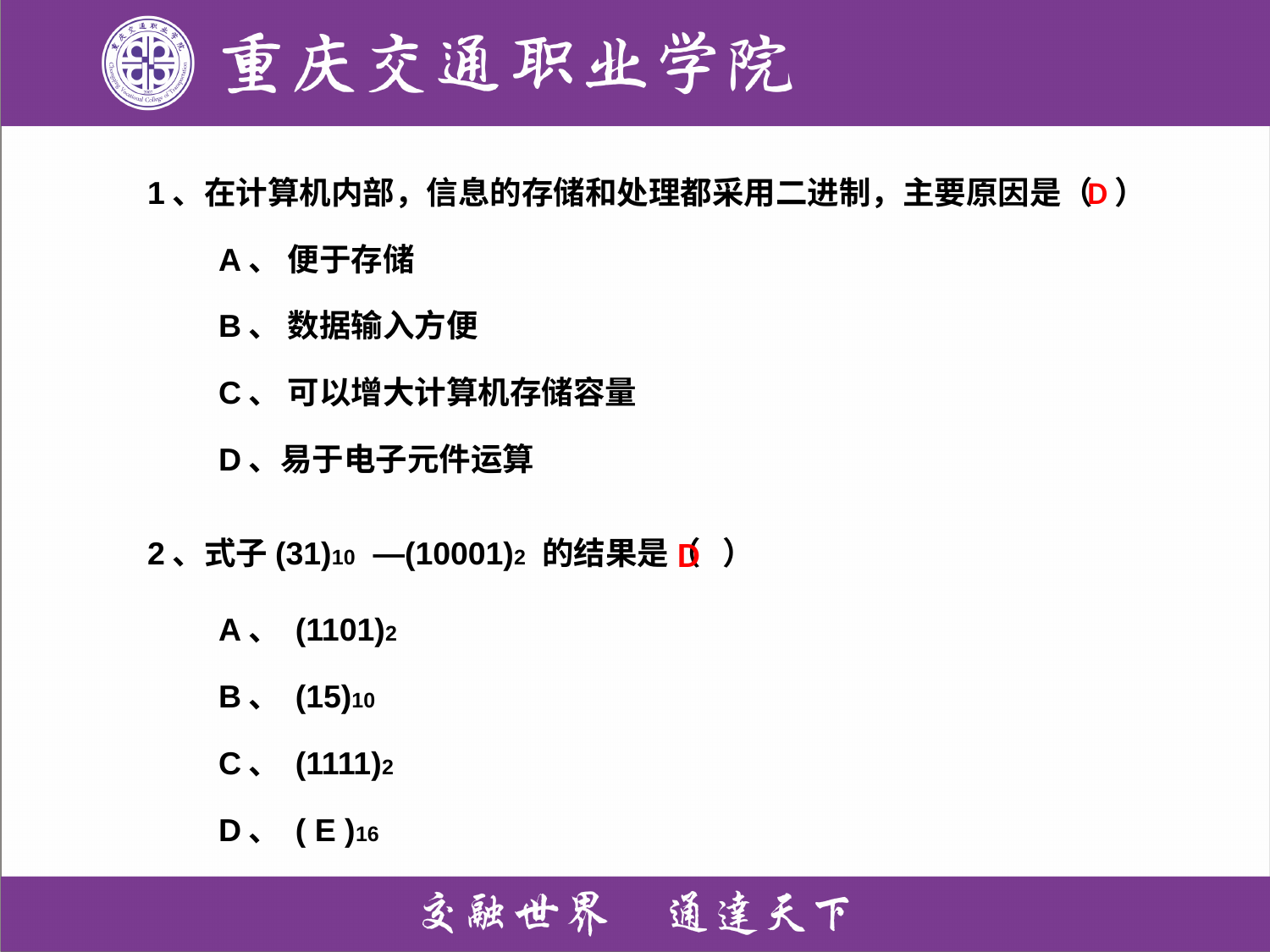

1、在计算机内部，信息的存储和处理都采用二进制，主要原因是（   ）
        A、 便于存储
        B、 数据输入方便
        C、 可以增大计算机存储容量
        D、易于电子元件运算
D
D
2、式子(31)10  —(10001)2 的结果是（   ）

        A、 (1101)2
        B、 (15)10
        C、 (1111)2
        D、 ( E )16